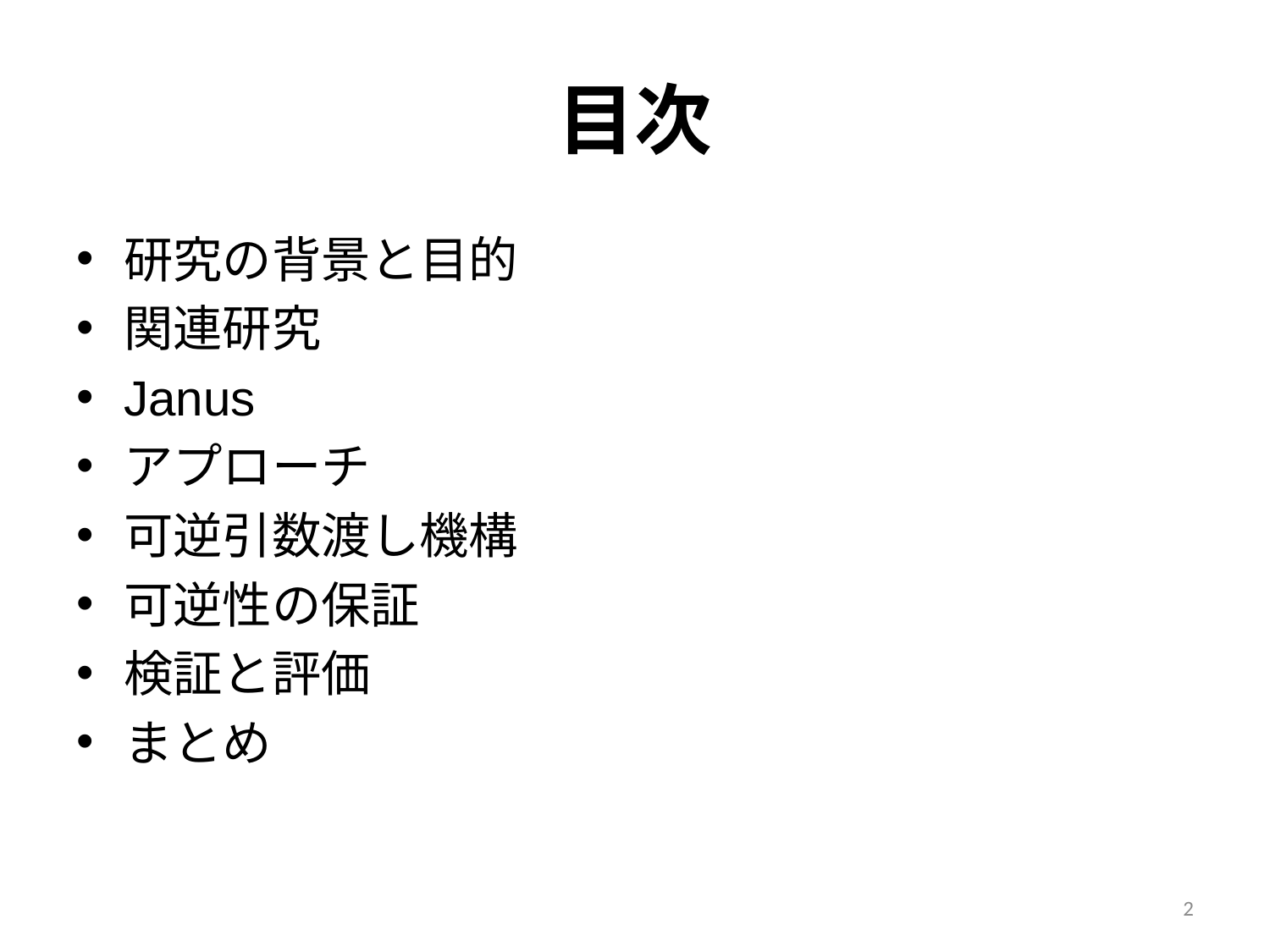

# 目次
研究の背景と目的
関連研究
Janus
アプローチ
可逆引数渡し機構
可逆性の保証
検証と評価
まとめ
2